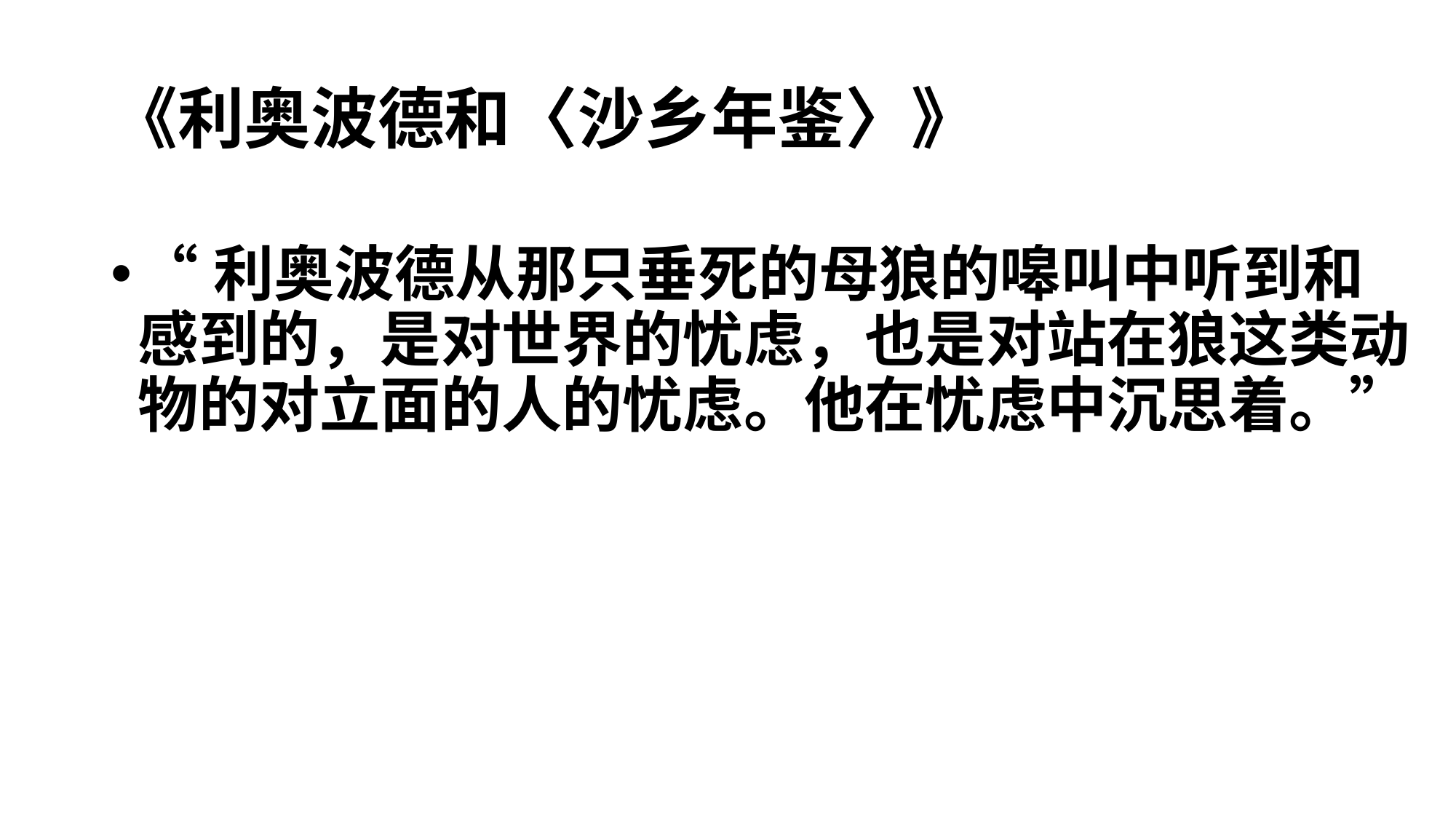

# 《利奥波德和〈沙乡年鉴〉》
“利奥波德从那只垂死的母狼的嗥叫中听到和感到的，是对世界的忧虑，也是对站在狼这类动物的对立面的人的忧虑。他在忧虑中沉思着。”